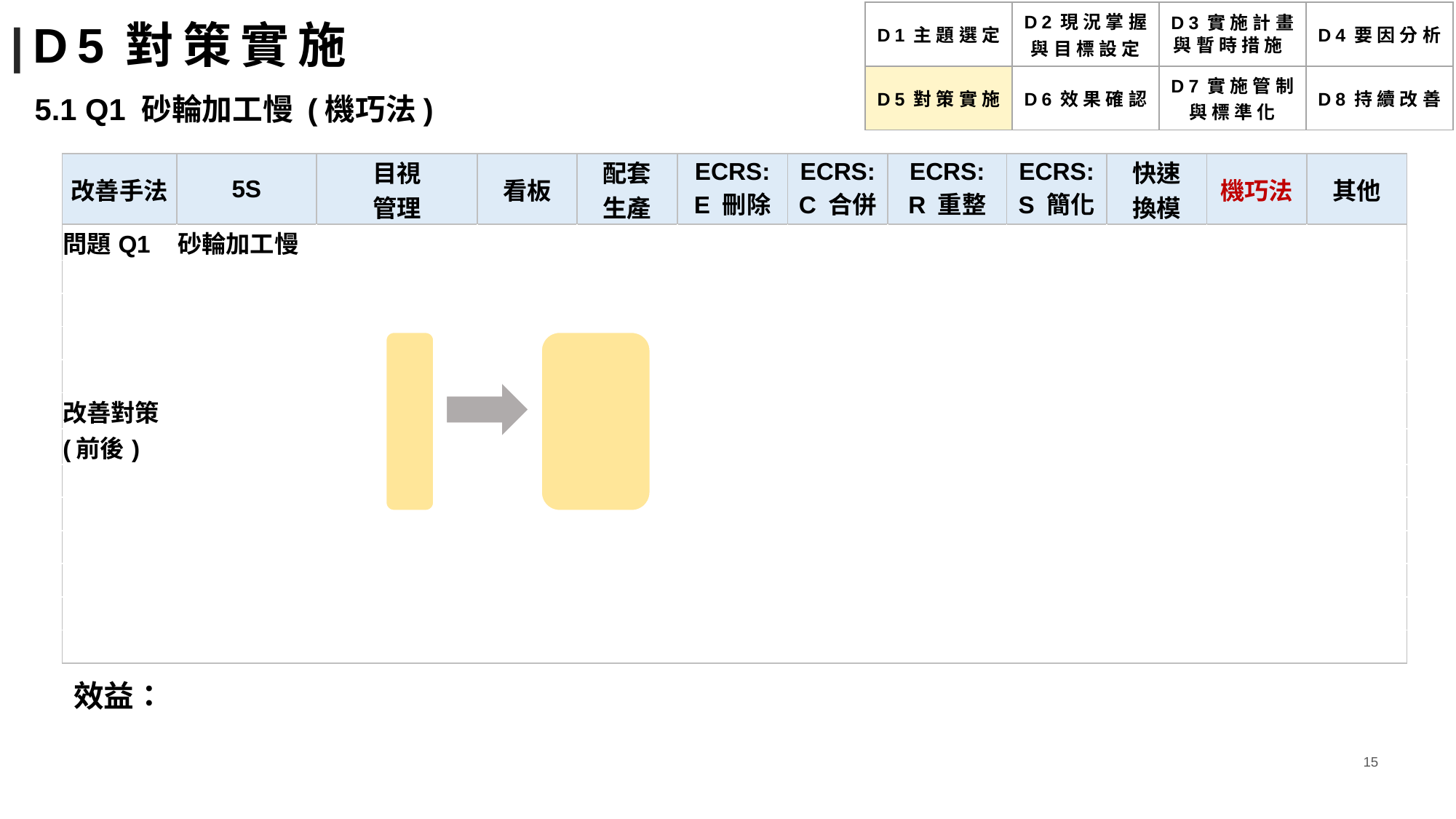

# |D5對策實施
| D1主題選定 | D2現況掌握 與目標設定 | D3實施計畫 與暫時措施 | D4要因分析 |
| --- | --- | --- | --- |
| D5對策實施 | D6效果確認 | D7實施管制 與標準化 | D8持續改善 |
5.1 Q1 砂輪加工慢 (機巧法)
| 改善手法 | 5S | 目視 管理 | 看板 | 配套 生產 | ECRS: E 刪除 | ECRS: C 合併 | ECRS: R 重整 | ECRS: S 簡化 | 快速 換模 | 機巧法 | 其他 |
| --- | --- | --- | --- | --- | --- | --- | --- | --- | --- | --- | --- |
| 問題Q1 | 砂輪加工慢 |  |  |  |  |  |  |  |  |  |  |
|  |  |  |  |  |  |  |  |  |  |  |  |
|  |  |  |  |  |  |  |  |  |  |  |  |
|  |  |  |  |  |  |  |  |  |  |  |  |
|  |  |  |  |  |  |  |  |  |  |  |  |
| 改善對策 |  |  |  |  |  |  |  |  |  |  |  |
| (前後) |  |  |  |  |  |  |  |  |  |  |  |
|  |  |  |  |  |  |  |  |  |  |  |  |
|  |  |  |  |  |  |  |  |  |  |  |  |
|  |  |  |  |  |  |  |  |  |  |  |  |
|  |  |  |  |  |  |  |  |  |  |  |  |
|  |  |  |  |  |  |  |  |  |  |  |  |
|  |  |  |  |  |  |  |  |  |  |  |  |

效益：